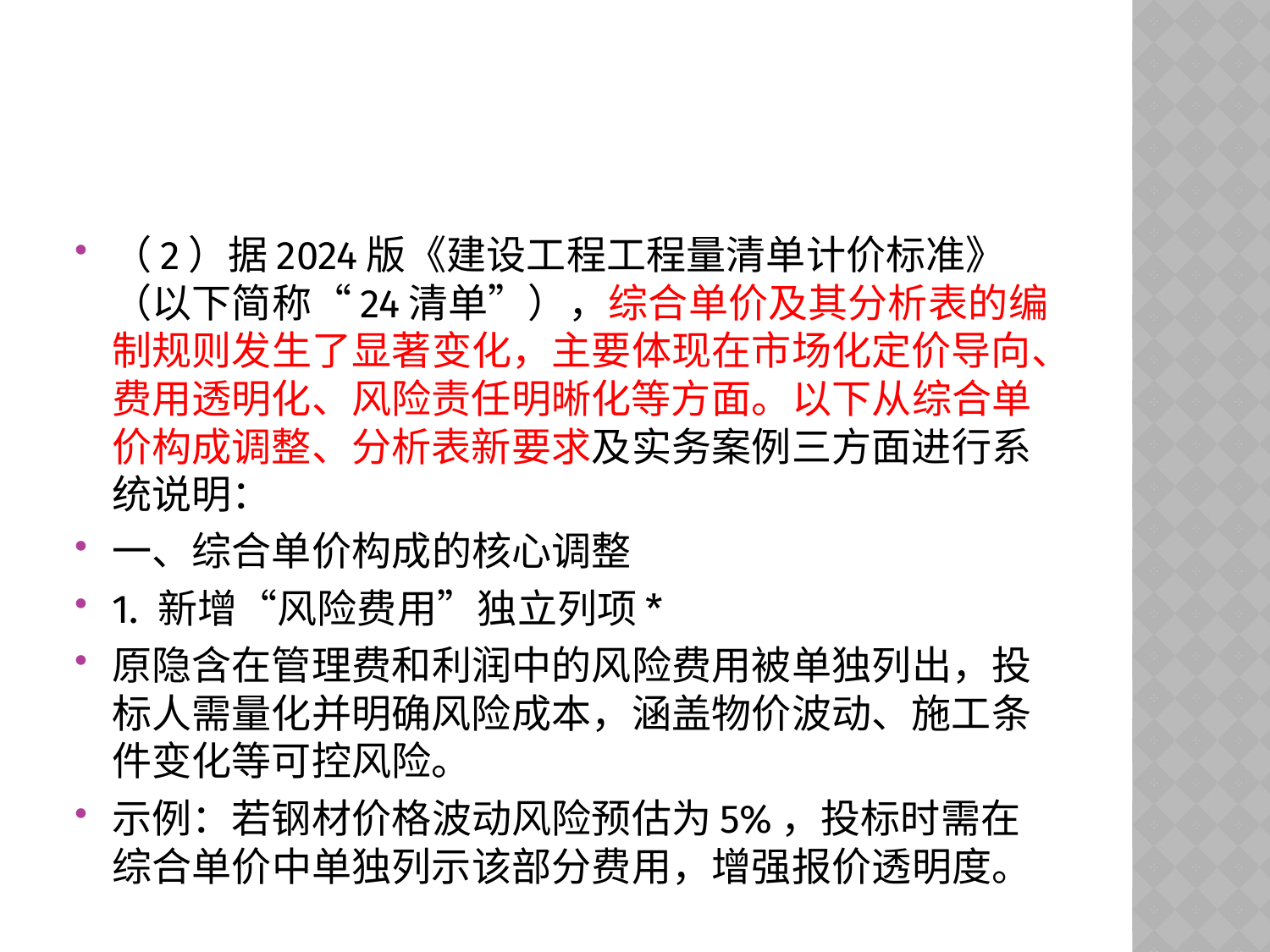

#
（2）据2024版《建设工程工程量清单计价标准》（以下简称“24清单”），综合单价及其分析表的编制规则发生了显著变化，主要体现在市场化定价导向、费用透明化、风险责任明晰化等方面。以下从综合单价构成调整、分析表新要求及实务案例三方面进行系统说明：
一、综合单价构成的核心调整
1. 新增“风险费用”独立列项*
原隐含在管理费和利润中的风险费用被单独列出，投标人需量化并明确风险成本，涵盖物价波动、施工条件变化等可控风险。
示例：若钢材价格波动风险预估为5%，投标时需在综合单价中单独列示该部分费用，增强报价透明度。